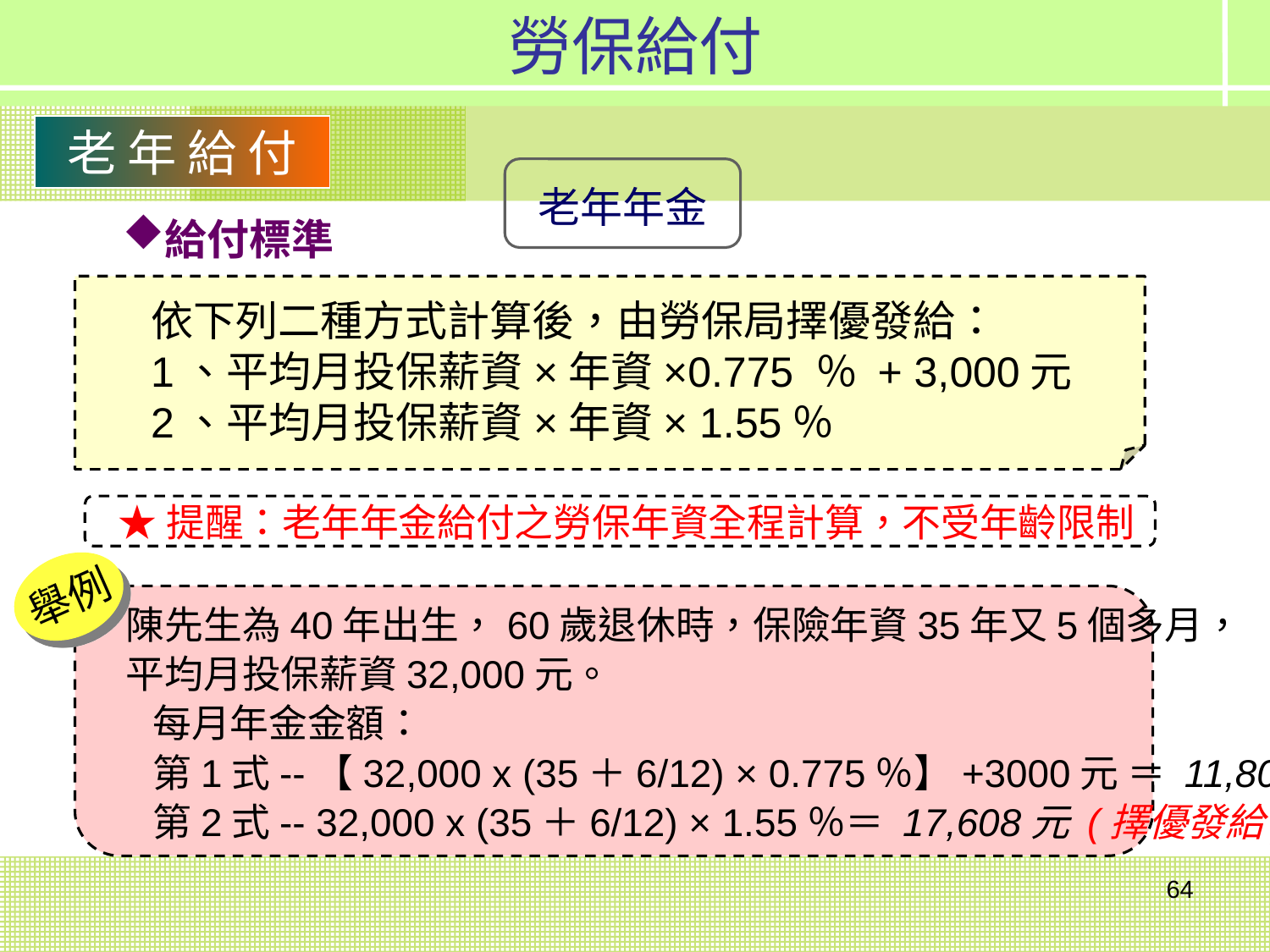

勞保給付

老 年 給 付
老年年金
# 給付標準
依下列二種方式計算後，由勞保局擇優發給：
1、平均月投保薪資×年資×0.775 ％ + 3,000元
2、平均月投保薪資×年資× 1.55％
★提醒：老年年金給付之勞保年資全程計算，不受年齡限制
舉例
陳先生為40年出生，60歲退休時，保險年資35年又5個多月，
平均月投保薪資32,000元。
  每月年金金額：
  第1式--【32,000 x (35＋6/12) × 0.775％】+3000元 ＝ 11,804元
  第2式-- 32,000 x (35＋6/12) × 1.55％＝ 17,608元 (擇優發給)
64